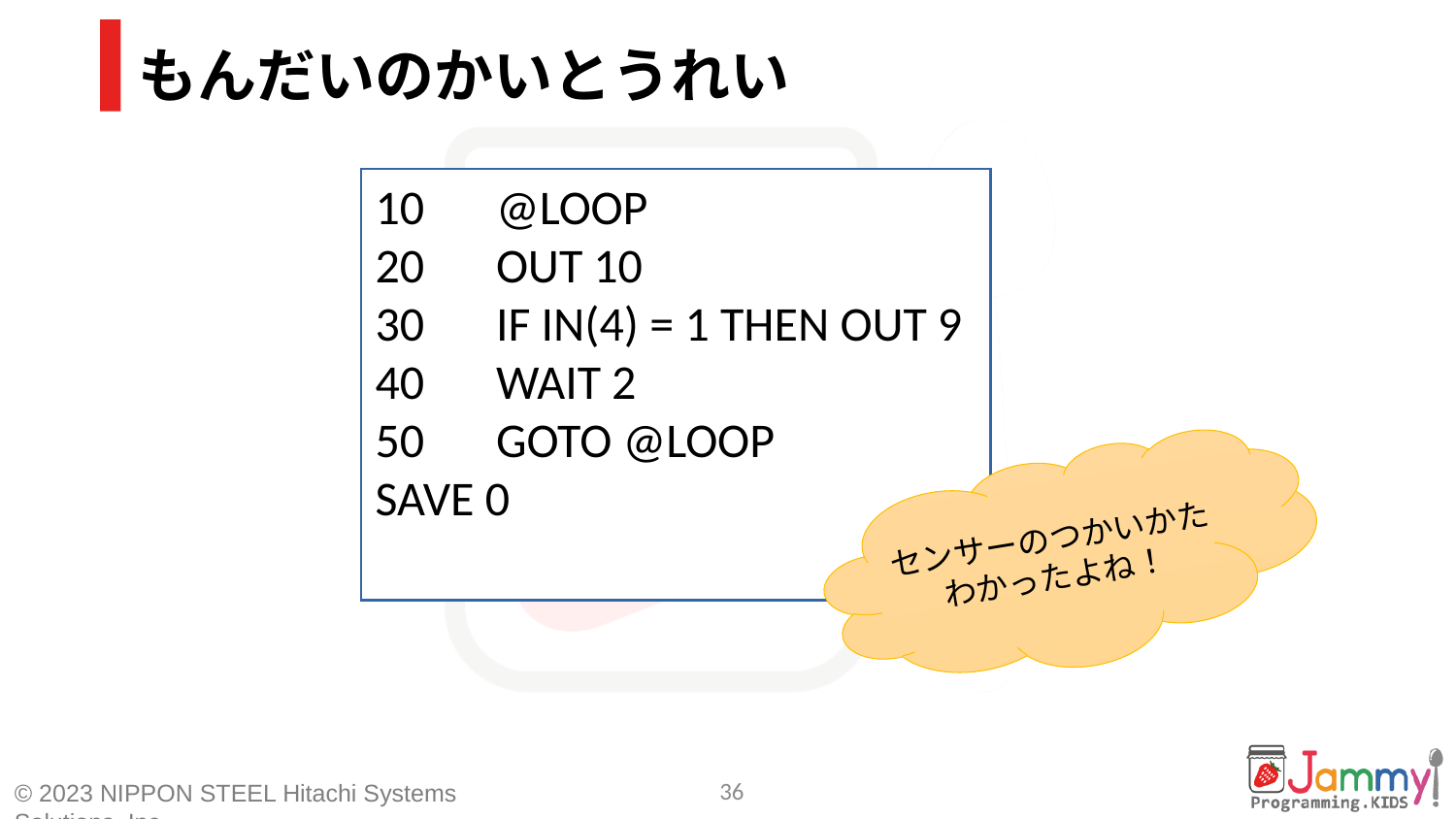

# もんだいのかいとうれい
10　@LOOP
20　OUT 10
30　IF IN(4) = 1 THEN OUT 9
40　WAIT 2
50　GOTO @LOOP
SAVE 0

センサーのつかいかた
わかったよね！
36